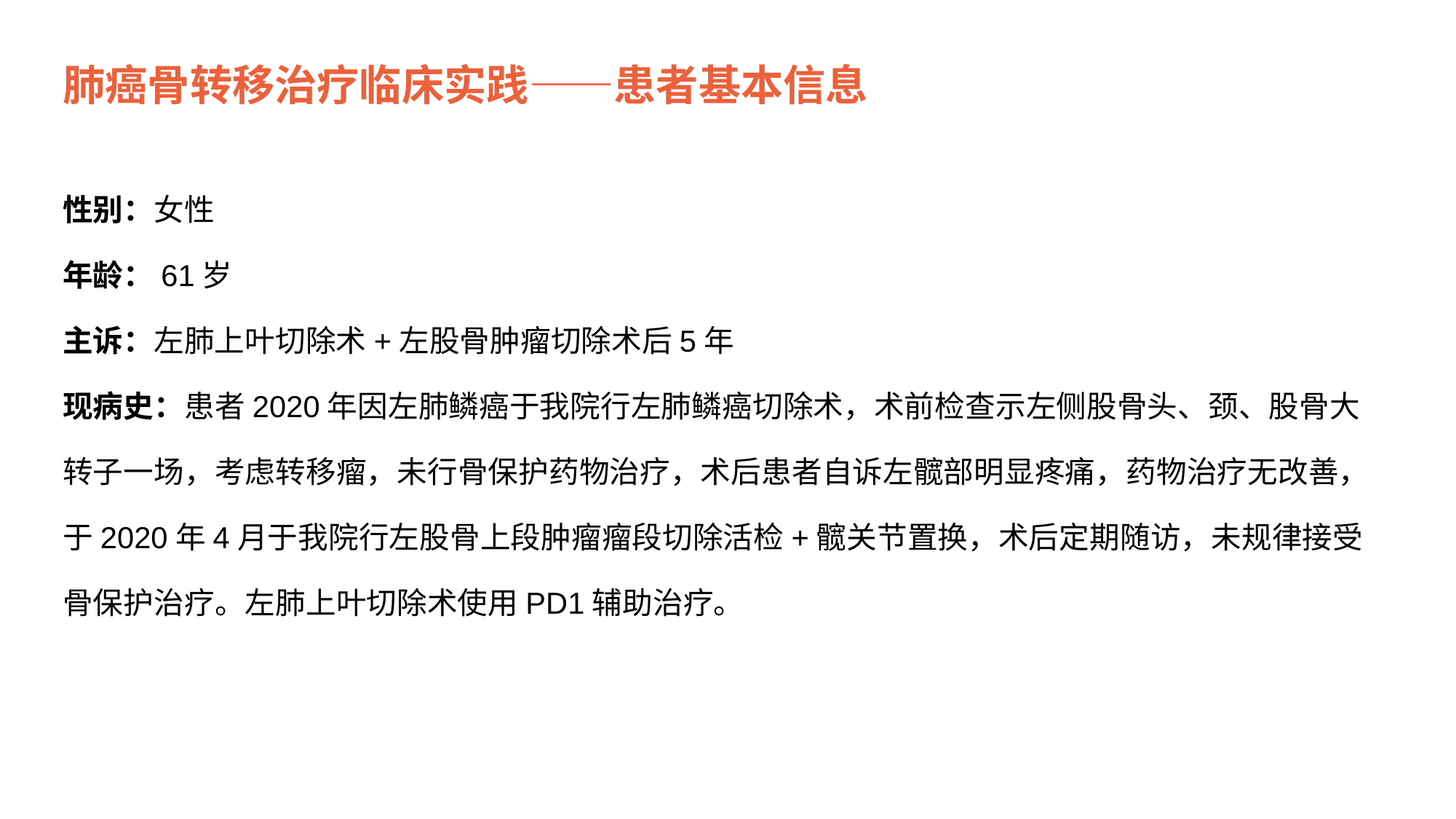

肺癌骨转移治疗临床实践——患者基本信息
性别：女性
年龄：61岁
主诉：左肺上叶切除术+左股骨肿瘤切除术后5年
现病史：患者2020年因左肺鳞癌于我院行左肺鳞癌切除术，术前检查示左侧股骨头、颈、股骨大转子一场，考虑转移瘤，未行骨保护药物治疗，术后患者自诉左髋部明显疼痛，药物治疗无改善，于2020年4月于我院行左股骨上段肿瘤瘤段切除活检+髋关节置换，术后定期随访，未规律接受骨保护治疗。左肺上叶切除术使用PD1辅助治疗。